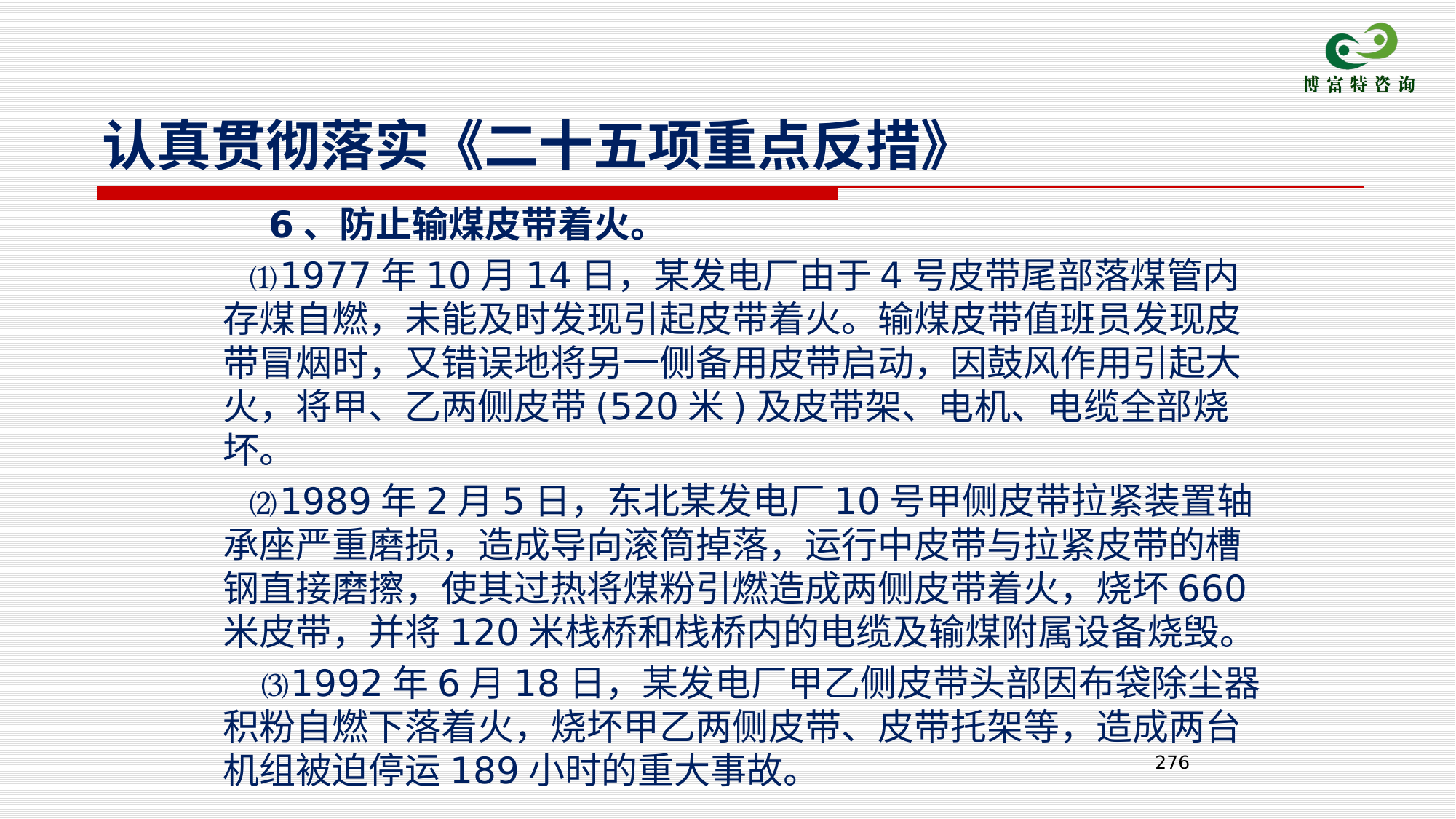

认真贯彻落实《二十五项重点反措》
        6、防止输煤皮带着火。
       ⑴1977年10月14日，某发电厂由于4号皮带尾部落煤管内存煤自燃，未能及时发现引起皮带着火。输煤皮带值班员发现皮带冒烟时，又错误地将另一侧备用皮带启动，因鼓风作用引起大火，将甲、乙两侧皮带(520米)及皮带架、电机、电缆全部烧坏。
       ⑵1989年2月5日，东北某发电厂10号甲侧皮带拉紧装置轴承座严重磨损，造成导向滚筒掉落，运行中皮带与拉紧皮带的槽钢直接磨擦，使其过热将煤粉引燃造成两侧皮带着火，烧坏660米皮带，并将120米栈桥和栈桥内的电缆及输煤附属设备烧毁。
        ⑶1992年6月18日，某发电厂甲乙侧皮带头部因布袋除尘器积粉自燃下落着火，烧坏甲乙两侧皮带、皮带托架等，造成两台机组被迫停运189小时的重大事故。

276